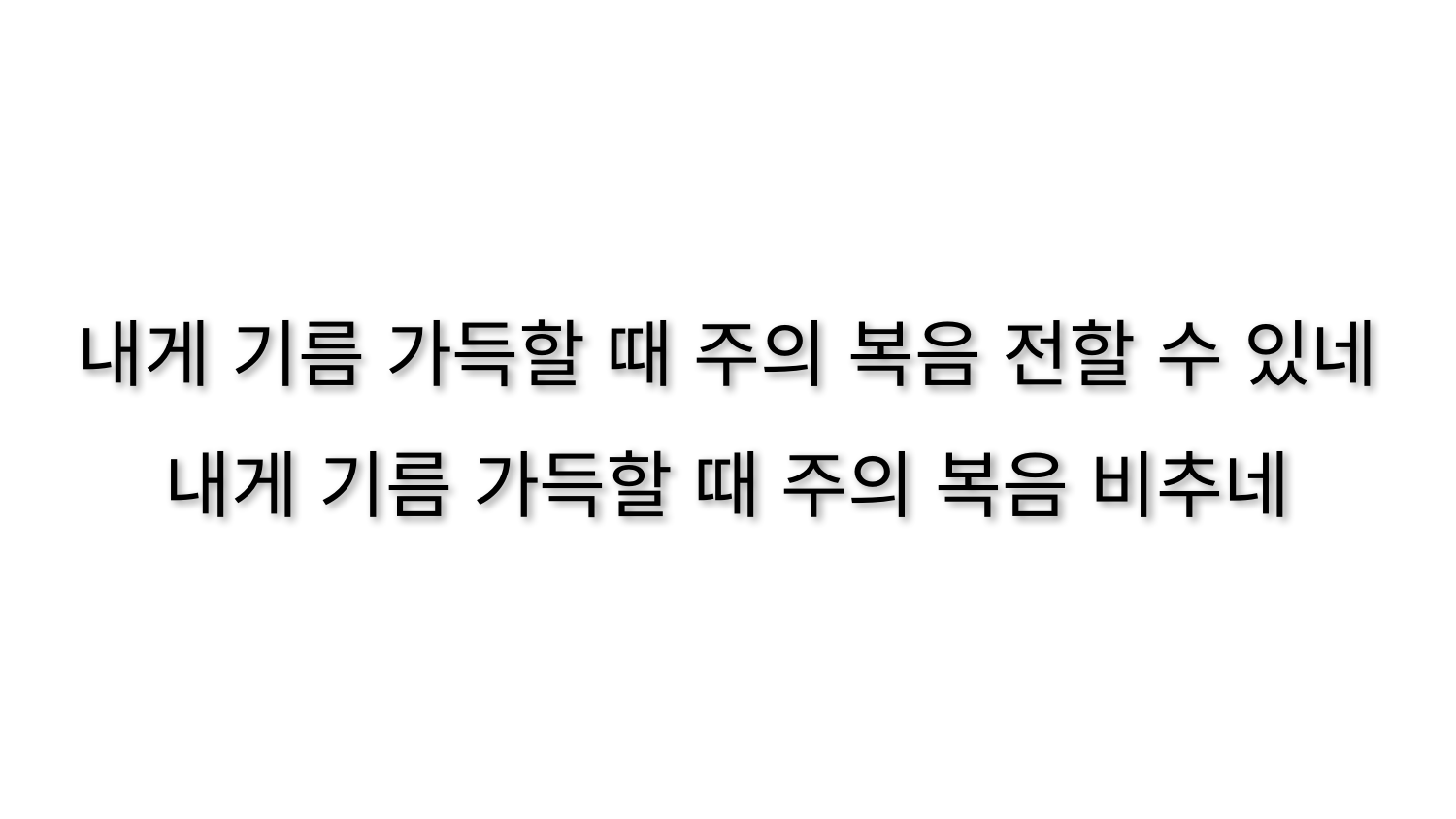

내게 기름 가득할 때 주의 복음 전할 수 있네
내게 기름 가득할 때 주의 복음 비추네